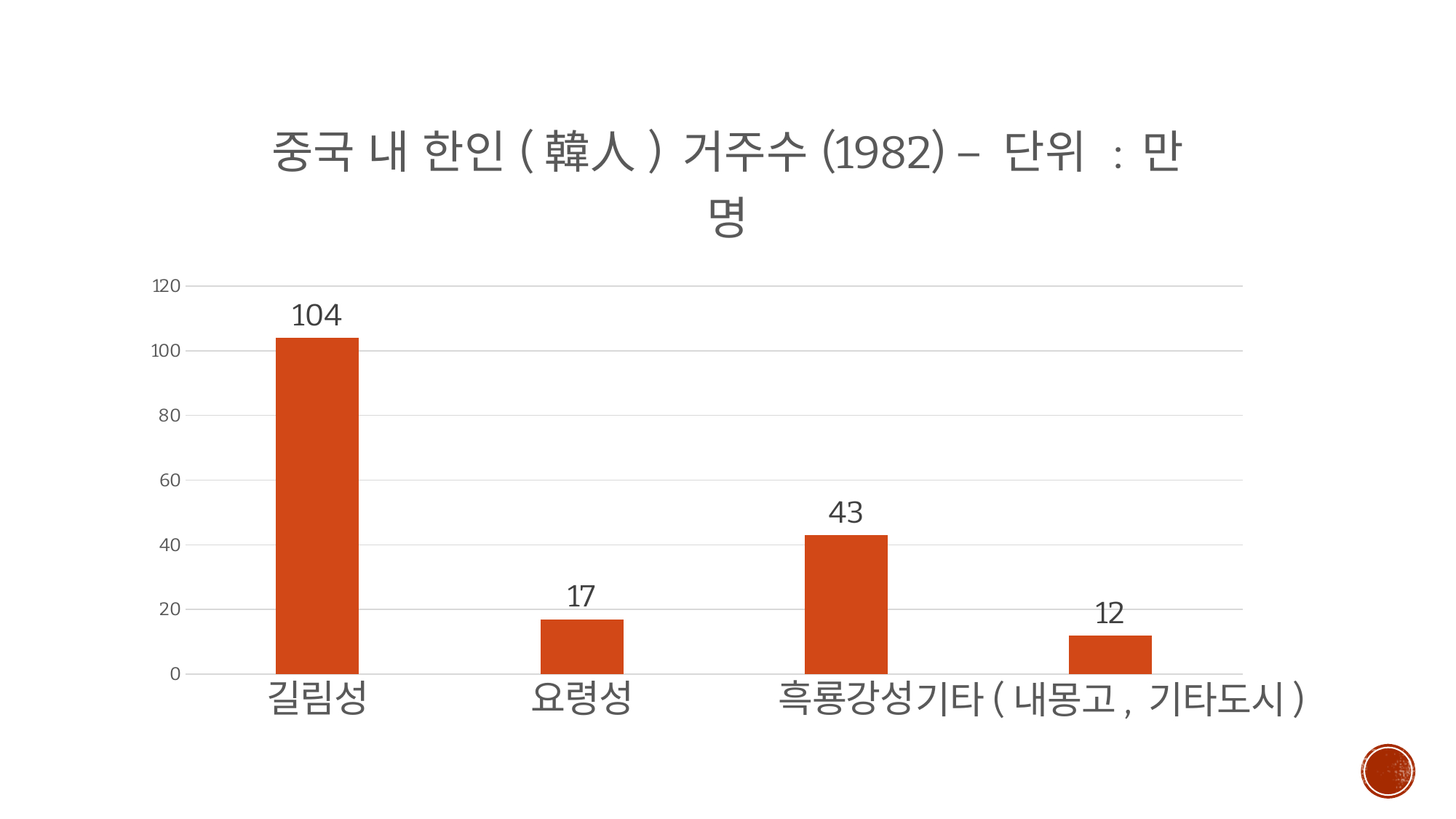

### Chart: 중국 내 한인(韓人) 거주수(1982) – 단위 : 만 명

| Category | 중국 내 한인(韓人) 거주수(1983) |
|---|---|
| 길림성 | 104.0 |
| 요령성 | 17.0 |
| 흑룡강성 | 43.0 |
| 기타(내몽고, 기타도시) | 12.0 |